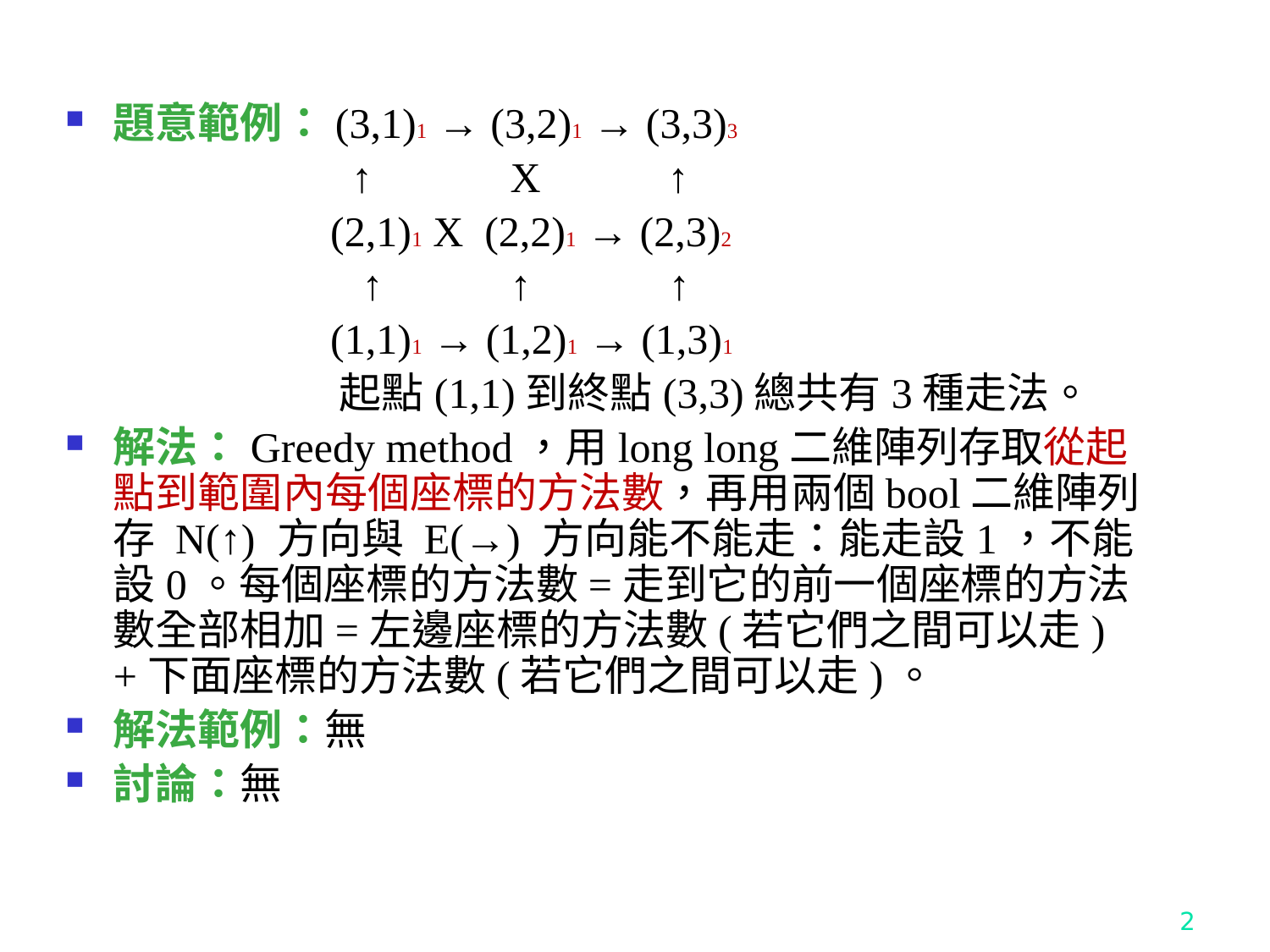

題意範例：(3,1)1 → (3,2)1 → (3,3)3
		   ↑             X            ↑
		 (2,1)1 X  (2,2)1 → (2,3)2
		    ↑            ↑             ↑
		 (1,1)1 → (1,2)1 → (1,3)1
		 起點(1,1)到終點(3,3)總共有3種走法。
解法：Greedy method，用long long二維陣列存取從起點到範圍內每個座標的方法數，再用兩個bool二維陣列存 N(↑) 方向與 E(→) 方向能不能走：能走設1，不能設0。每個座標的方法數=走到它的前一個座標的方法數全部相加=左邊座標的方法數(若它們之間可以走)+下面座標的方法數(若它們之間可以走)。
解法範例：無
討論：無
2